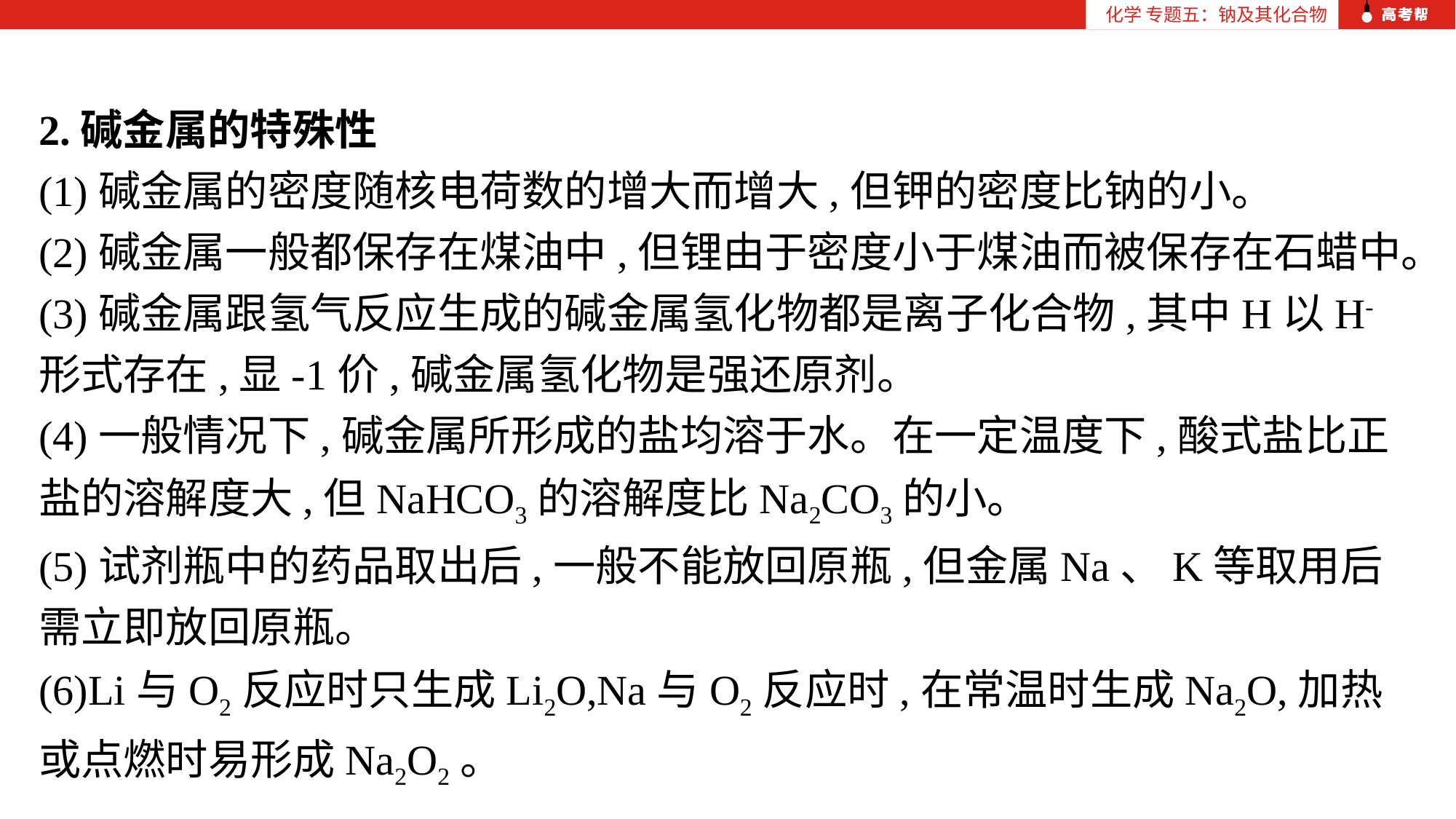

化学 专题五：钠及其化合物

2.碱金属的特殊性
(1)碱金属的密度随核电荷数的增大而增大,但钾的密度比钠的小。
(2)碱金属一般都保存在煤油中,但锂由于密度小于煤油而被保存在石蜡中。
(3)碱金属跟氢气反应生成的碱金属氢化物都是离子化合物,其中H以H-形式存在,显-1价,碱金属氢化物是强还原剂。
(4)一般情况下,碱金属所形成的盐均溶于水。在一定温度下,酸式盐比正盐的溶解度大,但NaHCO3的溶解度比Na2CO3的小。
(5)试剂瓶中的药品取出后,一般不能放回原瓶,但金属Na、K等取用后需立即放回原瓶。
(6)Li与O2反应时只生成Li2O,Na与O2反应时,在常温时生成Na2O,加热或点燃时易形成Na2O2。